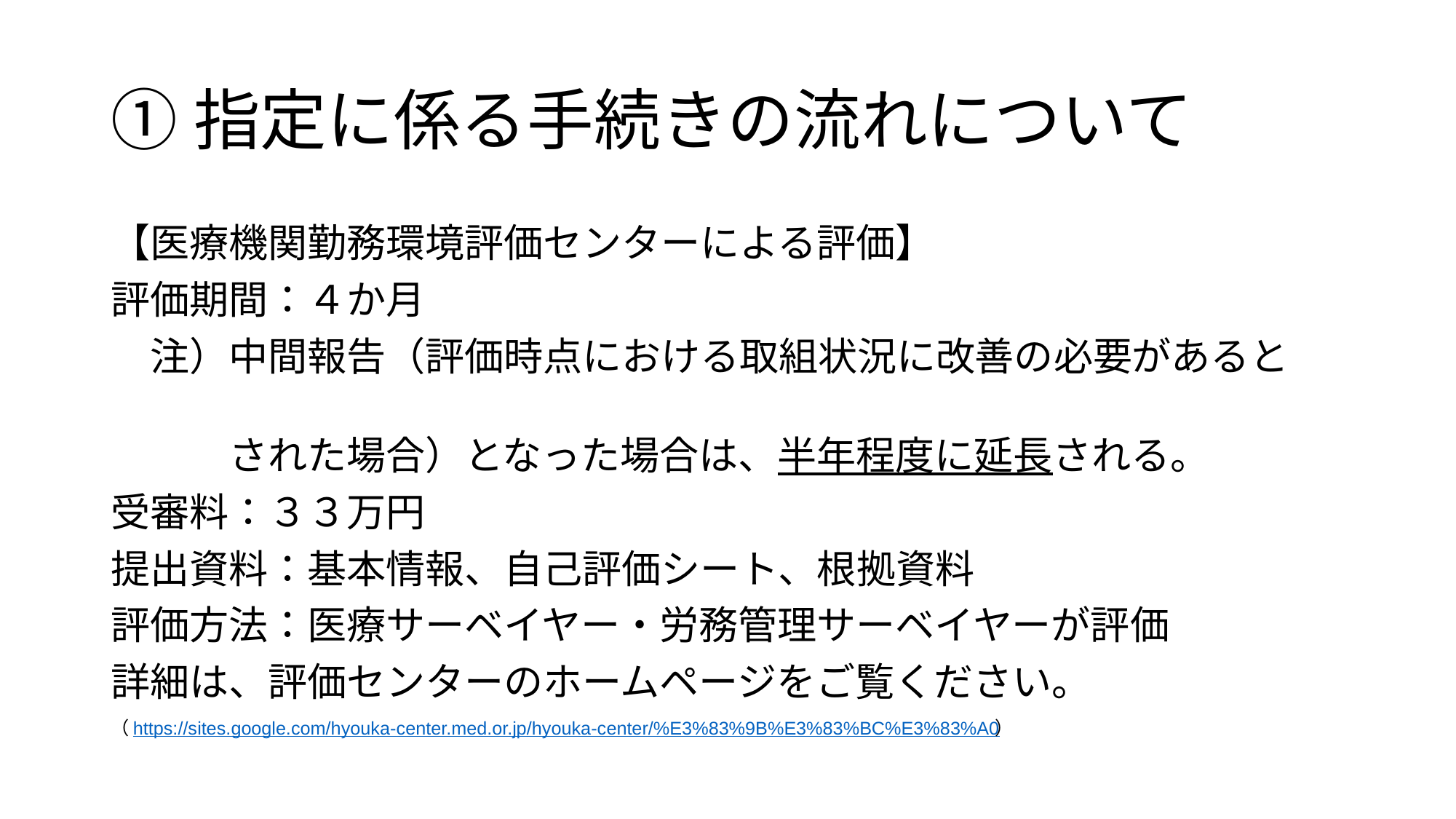

# ①指定に係る手続きの流れについて
【医療機関勤務環境評価センターによる評価】
評価期間：４か月
　注）中間報告（評価時点における取組状況に改善の必要があると
　　　された場合）となった場合は、半年程度に延長される。
受審料：３３万円
提出資料：基本情報、自己評価シート、根拠資料
評価方法：医療サーベイヤー・労務管理サーベイヤーが評価
詳細は、評価センターのホームページをご覧ください。
（https://sites.google.com/hyouka-center.med.or.jp/hyouka-center/%E3%83%9B%E3%83%BC%E3%83%A0）